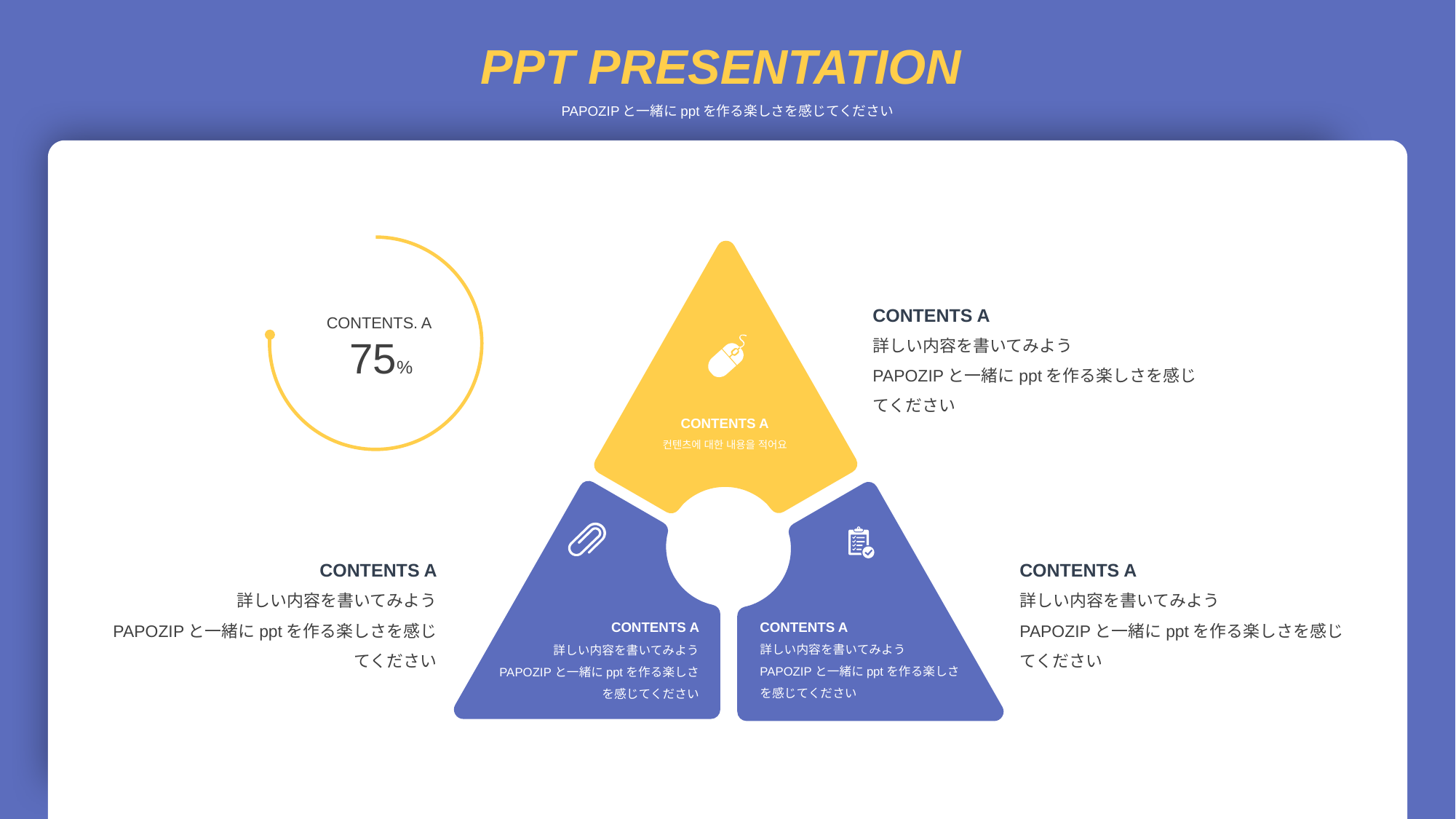

PPT PRESENTATION
PAPOZIPと一緒にpptを作る楽しさを感じてください

CONTENTS A
詳しい内容を書いてみよう
PAPOZIPと一緒にpptを作る楽しさを感じてください
CONTENTS. A
75%

CONTENTS A
컨텐츠에 대한 내용을 적어요

CONTENTS A
詳しい内容を書いてみよう
PAPOZIPと一緒にpptを作る楽しさを感じてください

CONTENTS A
詳しい内容を書いてみよう
PAPOZIPと一緒にpptを作る楽しさを感じてください
CONTENTS A
詳しい内容を書いてみよう
PAPOZIPと一緒にpptを作る楽しさを感じてください
CONTENTS A
詳しい内容を書いてみよう
PAPOZIPと一緒にpptを作る楽しさを感じてください